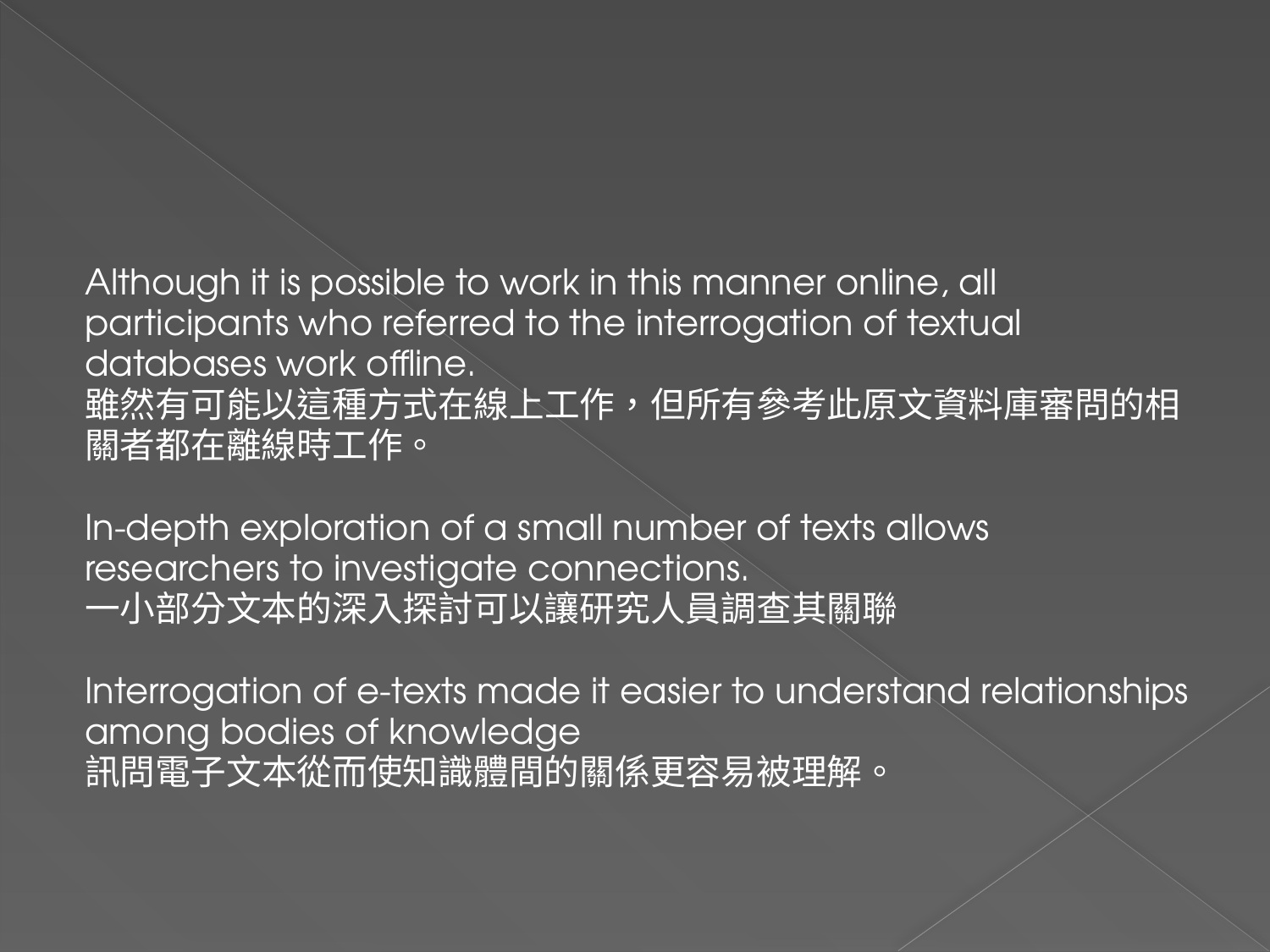

#
Although it is possible to work in this manner online, all
participants who referred to the interrogation of textual
databases work offline.
雖然有可能以這種方式在線上工作，但所有參考此原文資料庫審問的相
關者都在離線時工作。

In-depth exploration of a small number of texts allows
researchers to investigate connections.
一小部分文本的深入探討可以讓研究人員調查其關聯

Interrogation of e-texts made it easier to understand relationships
among bodies of knowledge
訊問電子文本從而使知識體間的關係更容易被理解。